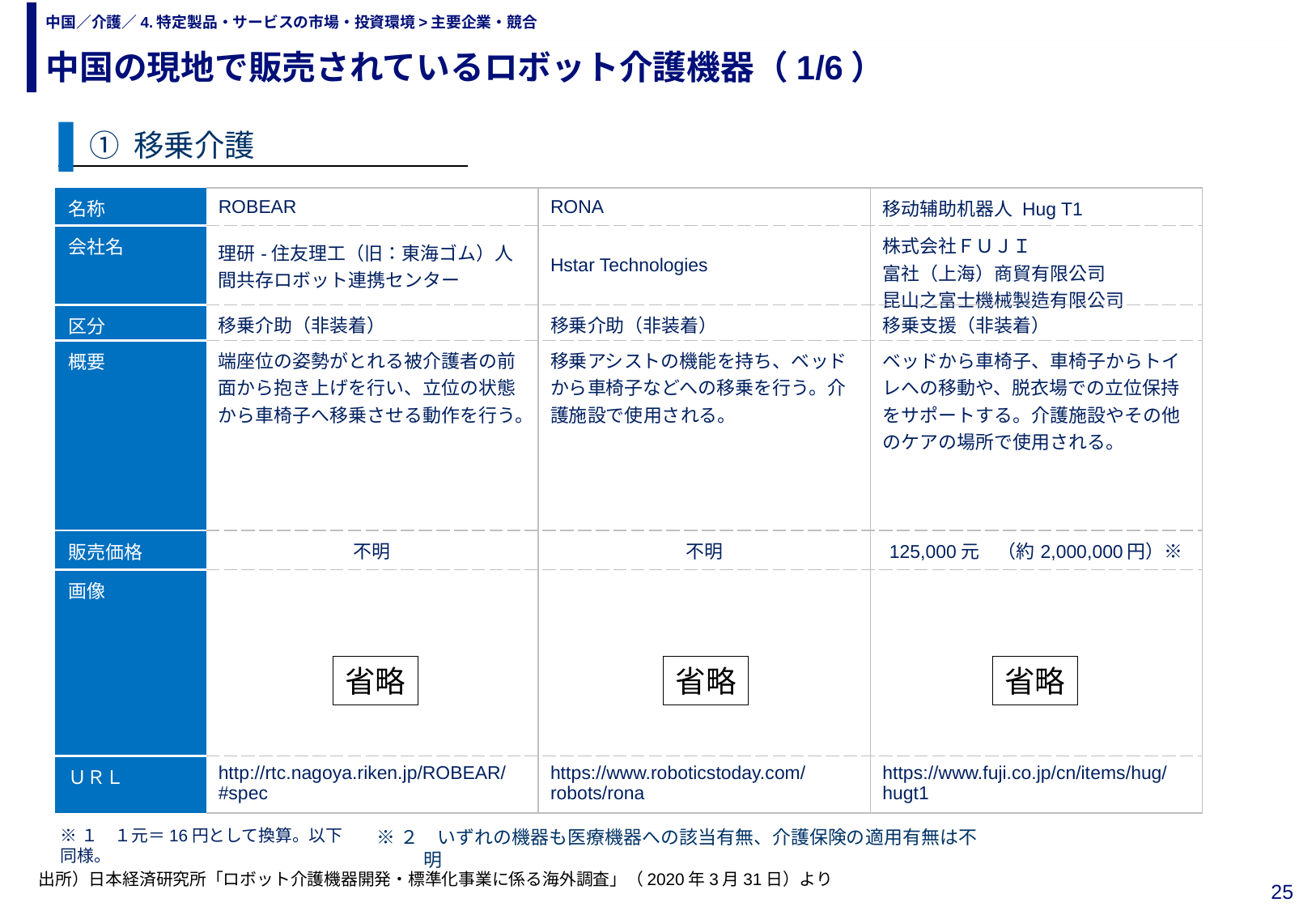

中国の現地で販売されているロボット介護機器（1/6）
# 中国／介護／4.特定製品・サービスの市場・投資環境>主要企業・競合
① 移乗介護

| 名称 | ROBEAR | RONA | 移动辅助机器人 Hug T1 |
| --- | --- | --- | --- |
| 会社名 | 理研-住友理工（旧：東海ゴム）人間共存ロボット連携センター | Hstar Technologies | 株式会社ＦＵＪＩ 富社（上海）商貿有限公司 昆山之富士機械製造有限公司 |
| 区分 | 移乗介助（非装着） | 移乗介助（非装着） | 移乗支援（非装着） |
| 概要 | 端座位の姿勢がとれる被介護者の前面から抱き上げを行い、立位の状態から車椅子へ移乗させる動作を行う。 | 移乗アシストの機能を持ち、ベッドから車椅子などへの移乗を行う。介護施設で使用される。 | ベッドから車椅子、車椅子からトイレへの移動や、脱衣場での立位保持をサポートする。介護施設やその他のケアの場所で使用される。 |
| 販売価格 | 不明 | 不明 | 125,000元　（約2,000,000円）※ |
| 画像 |  |  |  |
| ＵＲＬ | http://rtc.nagoya.riken.jp/ROBEAR/#spec | https://www.roboticstoday.com/robots/rona | https://www.fuji.co.jp/cn/items/hug/hugt1 |
省略
省略
省略
※１　１元＝16円として換算。以下同様。
※２　いずれの機器も医療機器への該当有無、介護保険の適用有無は不明
出所）日本経済研究所「ロボット介護機器開発・標準化事業に係る海外調査」（2020年3月31日）より